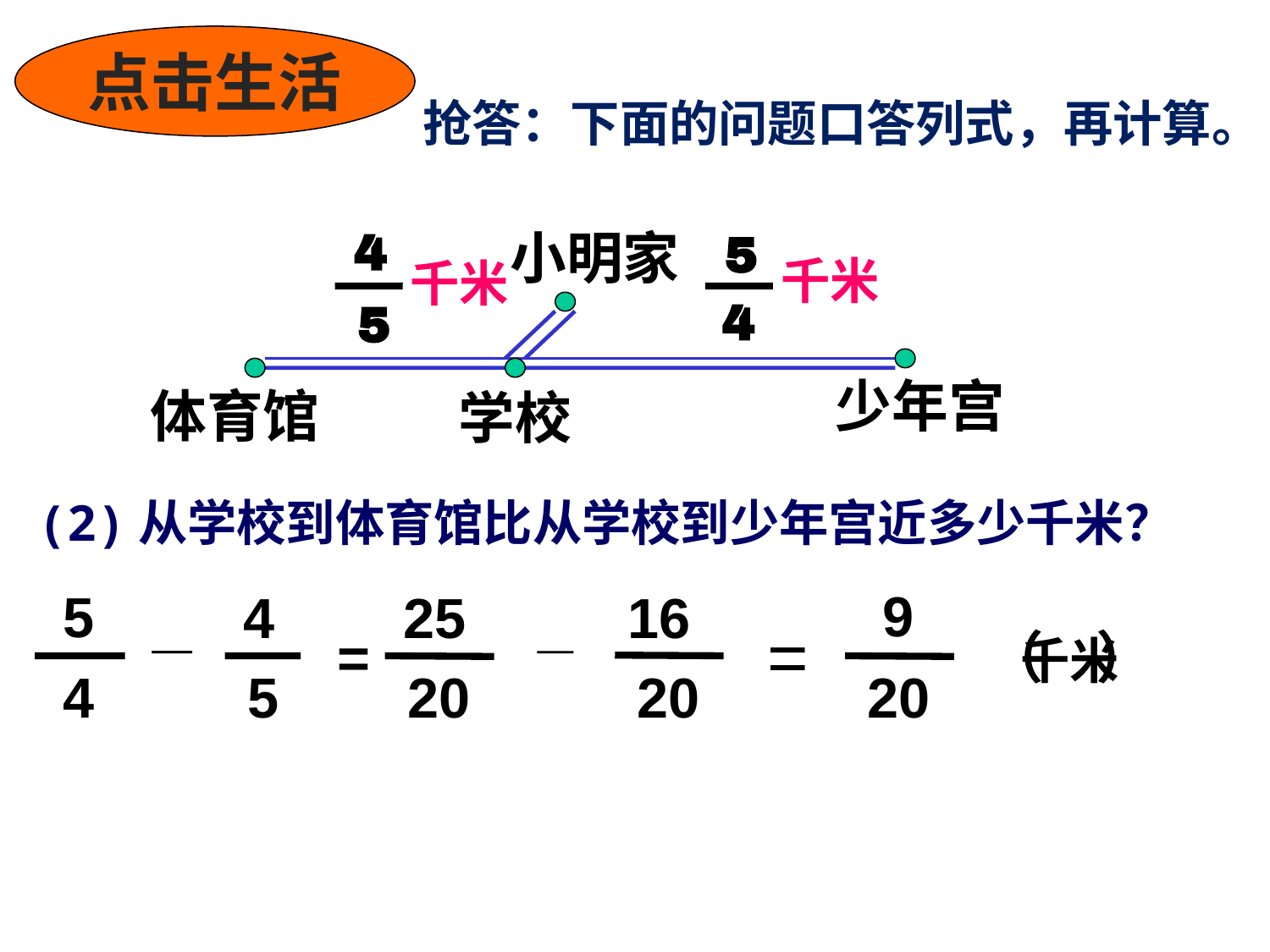

点击生活
抢答：下面的问题口答列式，再计算。
 4
小明家
 5
千米
千米
4

5

少年宫
体育馆
学校
(2)从学校到体育馆比从学校到少年宫近多少千米？
_
9
 5
 16
 4
 25
_
=
=
（    ）
千米

 4

 5

20
20

20